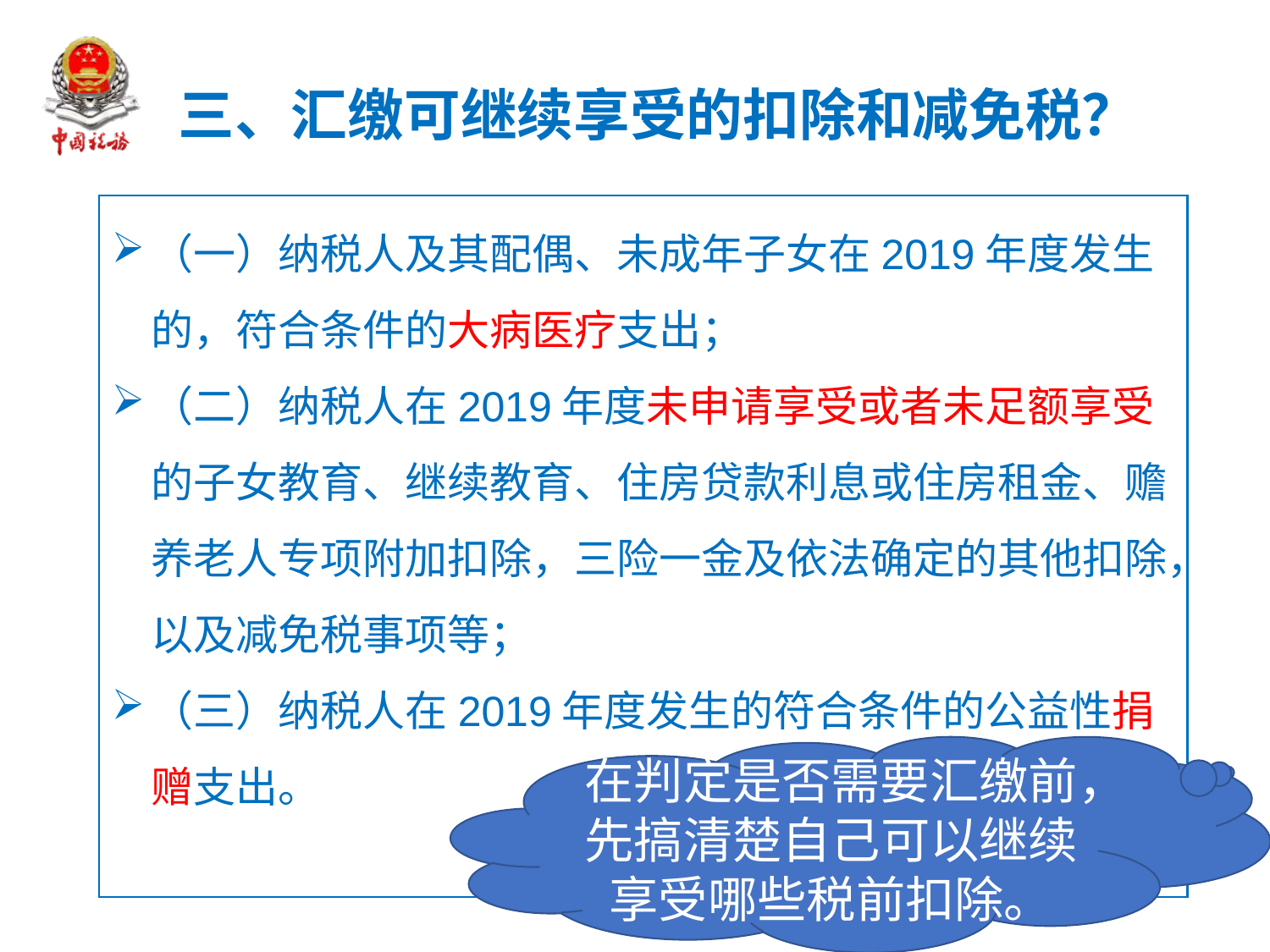

三、汇缴可继续享受的扣除和减免税？

（一）纳税人及其配偶、未成年子女在2019年度发生的，符合条件的大病医疗支出；
（二）纳税人在2019年度未申请享受或者未足额享受的子女教育、继续教育、住房贷款利息或住房租金、赡养老人专项附加扣除，三险一金及依法确定的其他扣除，以及减免税事项等；
（三）纳税人在2019年度发生的符合条件的公益性捐赠支出。
在判定是否需要汇缴前，先搞清楚自己可以继续享受哪些税前扣除。